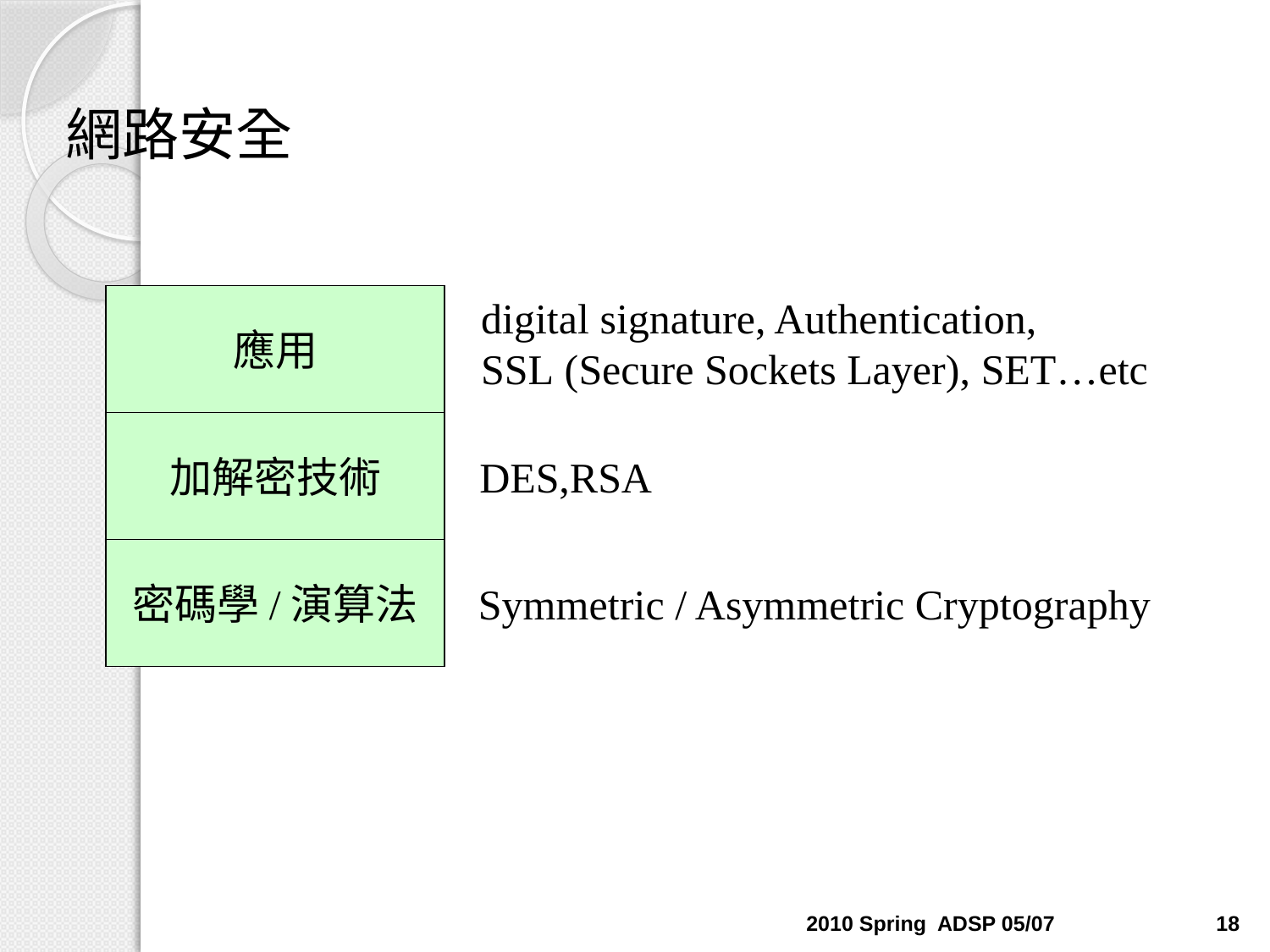

# 網路安全
應用
digital signature, Authentication,
SSL (Secure Sockets Layer), SET…etc
加解密技術
DES,RSA
密碼學/演算法
Symmetric / Asymmetric Cryptography
2010 Spring  ADSP 05/07
18